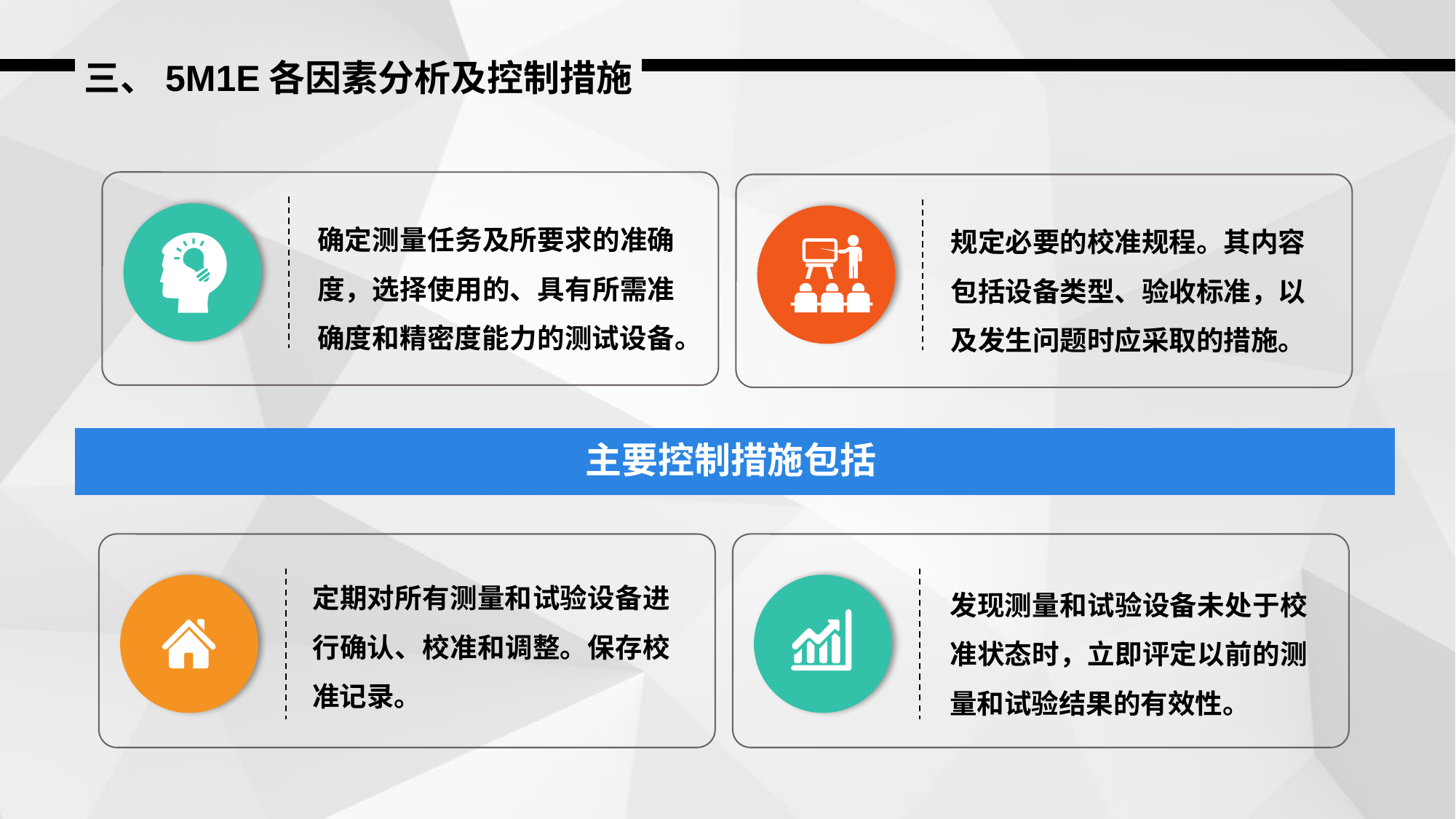

三、5M1E各因素分析及控制措施

确定测量任务及所要求的准确度，选择使用的、具有所需准确度和精密度能力的测试设备。
规定必要的校准规程。其内容包括设备类型、验收标准，以及发生问题时应采取的措施。

主要控制措施包括

定期对所有测量和试验设备进行确认、校准和调整。保存校准记录。
发现测量和试验设备未处于校准状态时，立即评定以前的测量和试验结果的有效性。